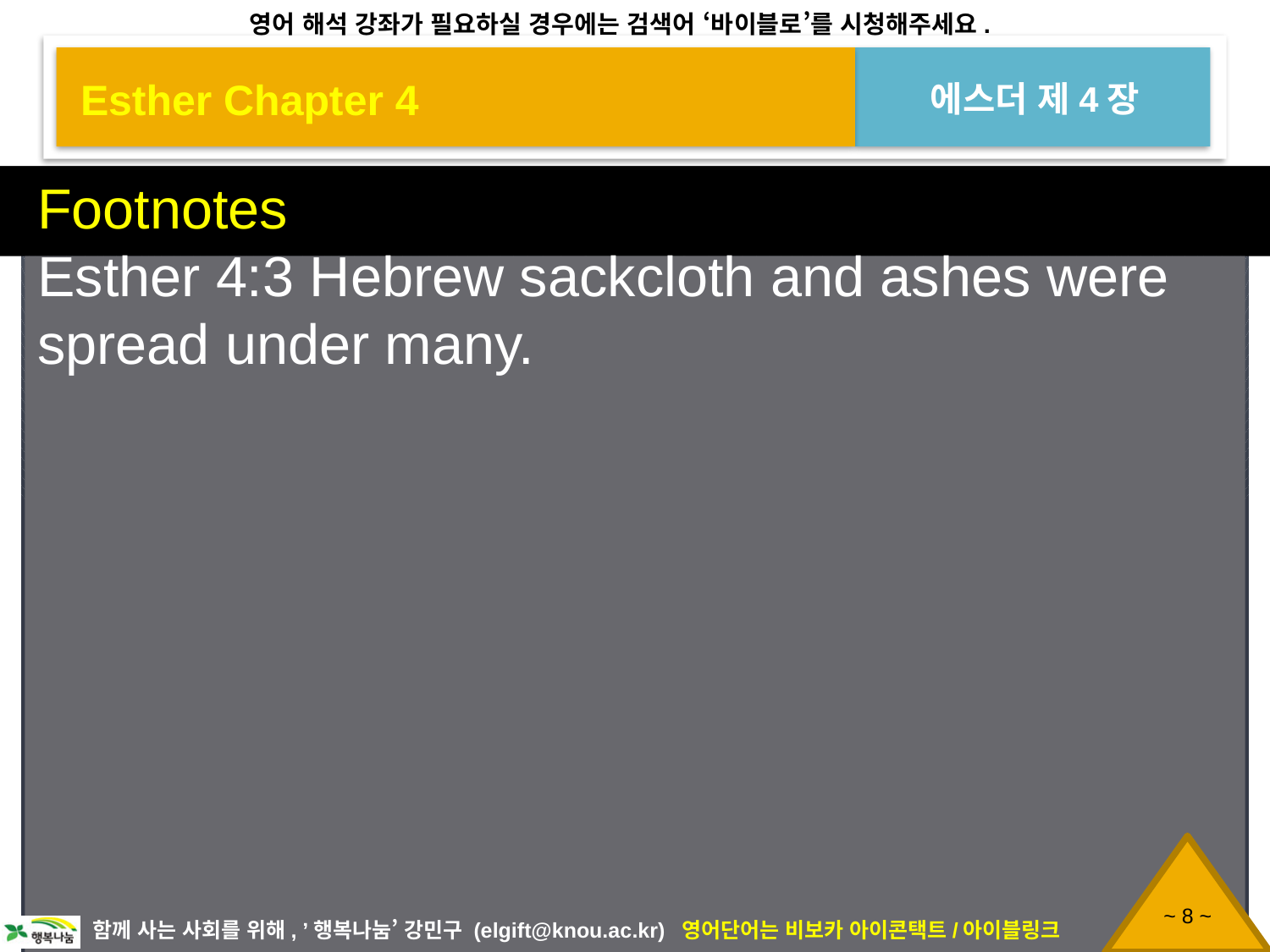

Esther Chapter 4
에스더 제4장
Footnotes
Esther 4:3 Hebrew sackcloth and ashes were spread under many.